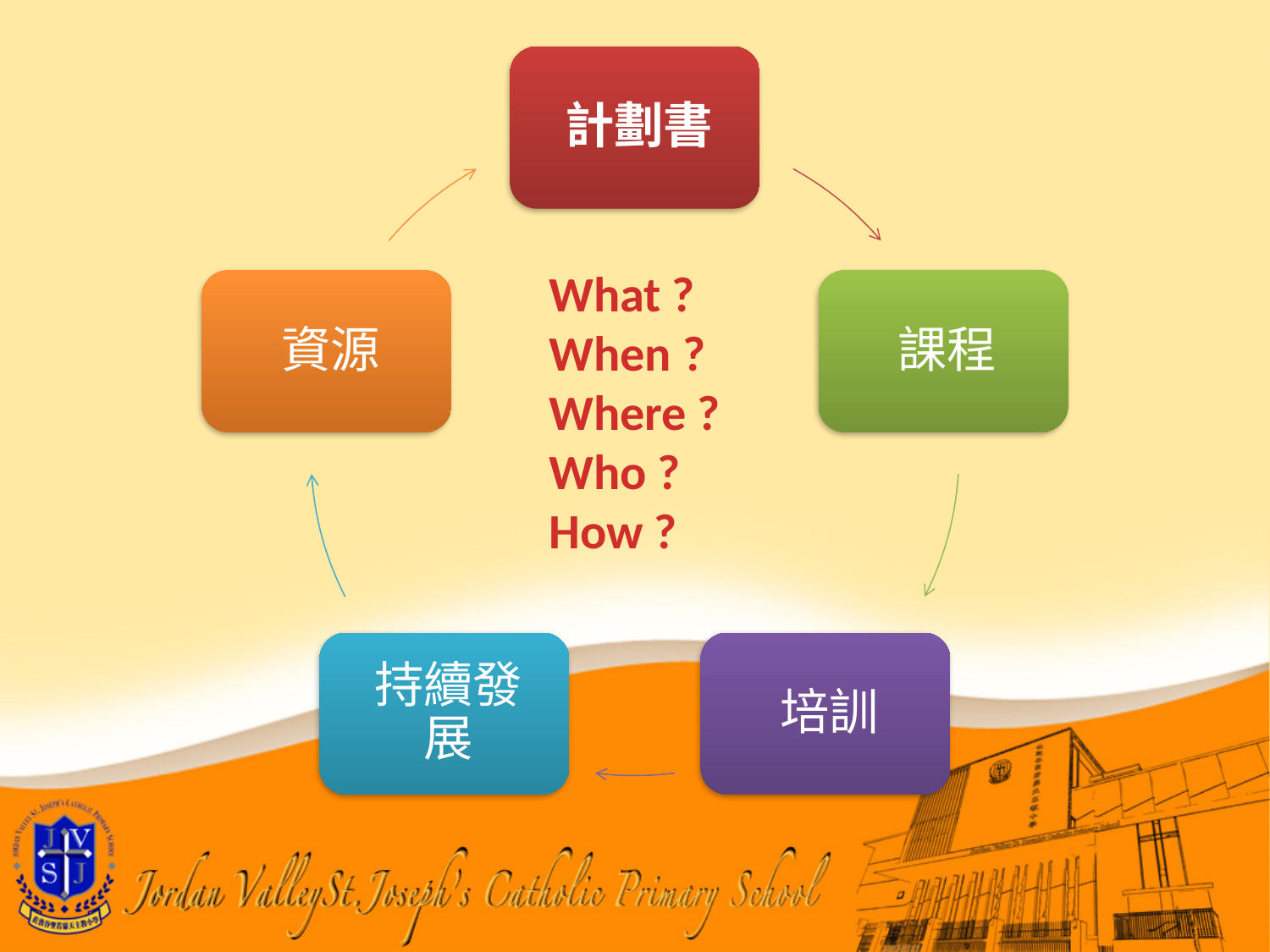

計劃書
課程
培訓
持續發展
資源
What ?
When ?
Where ?
Who ?
How ?